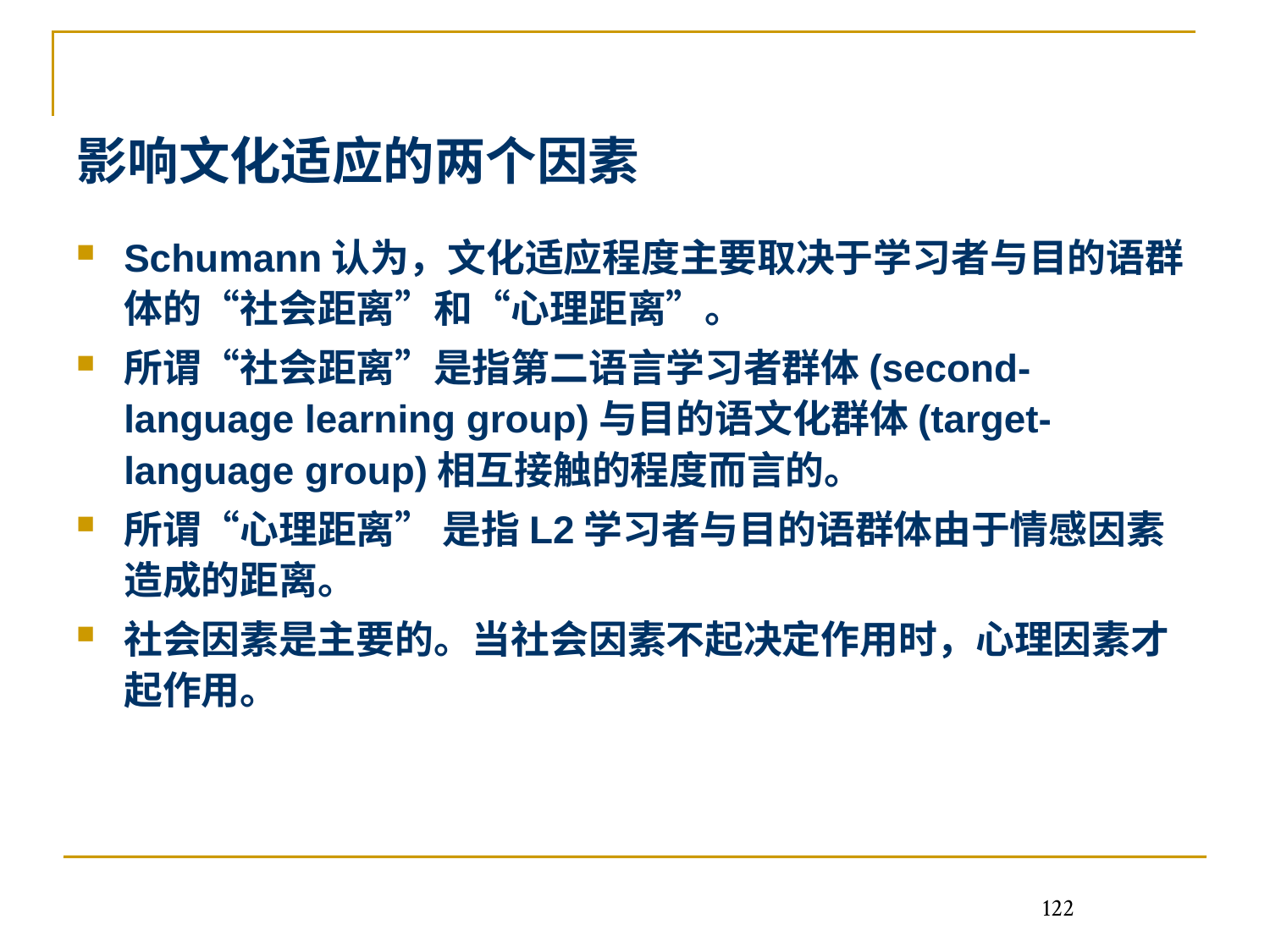

# 影响文化适应的两个因素
Schumann认为，文化适应程度主要取决于学习者与目的语群体的“社会距离”和“心理距离”。
所谓“社会距离”是指第二语言学习者群体(second-language learning group)与目的语文化群体(target-language group)相互接触的程度而言的。
所谓“心理距离” 是指L2学习者与目的语群体由于情感因素造成的距离。
社会因素是主要的。当社会因素不起决定作用时，心理因素才起作用。

122